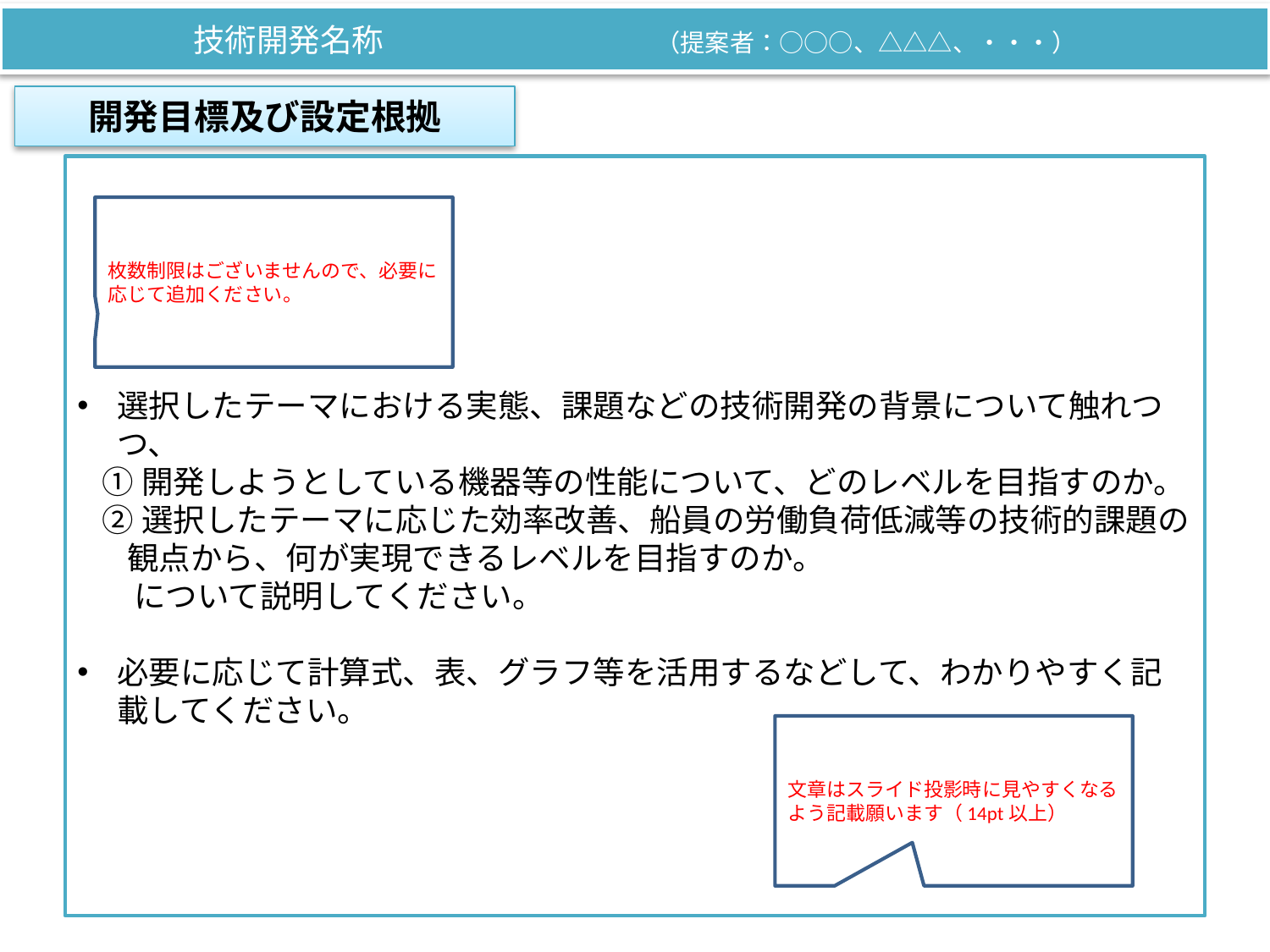

技術開発名称　　　　　　　　　（提案者：○○○、△△△、・・・）
開発目標及び設定根拠

選択したテーマにおける実態、課題などの技術開発の背景について触れつつ、
①開発しようとしている機器等の性能について、どのレベルを目指すのか。
②選択したテーマに応じた効率改善、船員の労働負荷低減等の技術的課題の観点から、何が実現できるレベルを目指すのか。
　について説明してください。

必要に応じて計算式、表、グラフ等を活用するなどして、わかりやすく記載してください。
枚数制限はございませんので、必要に応じて追加ください。
文章はスライド投影時に見やすくなるよう記載願います（14pt以上）